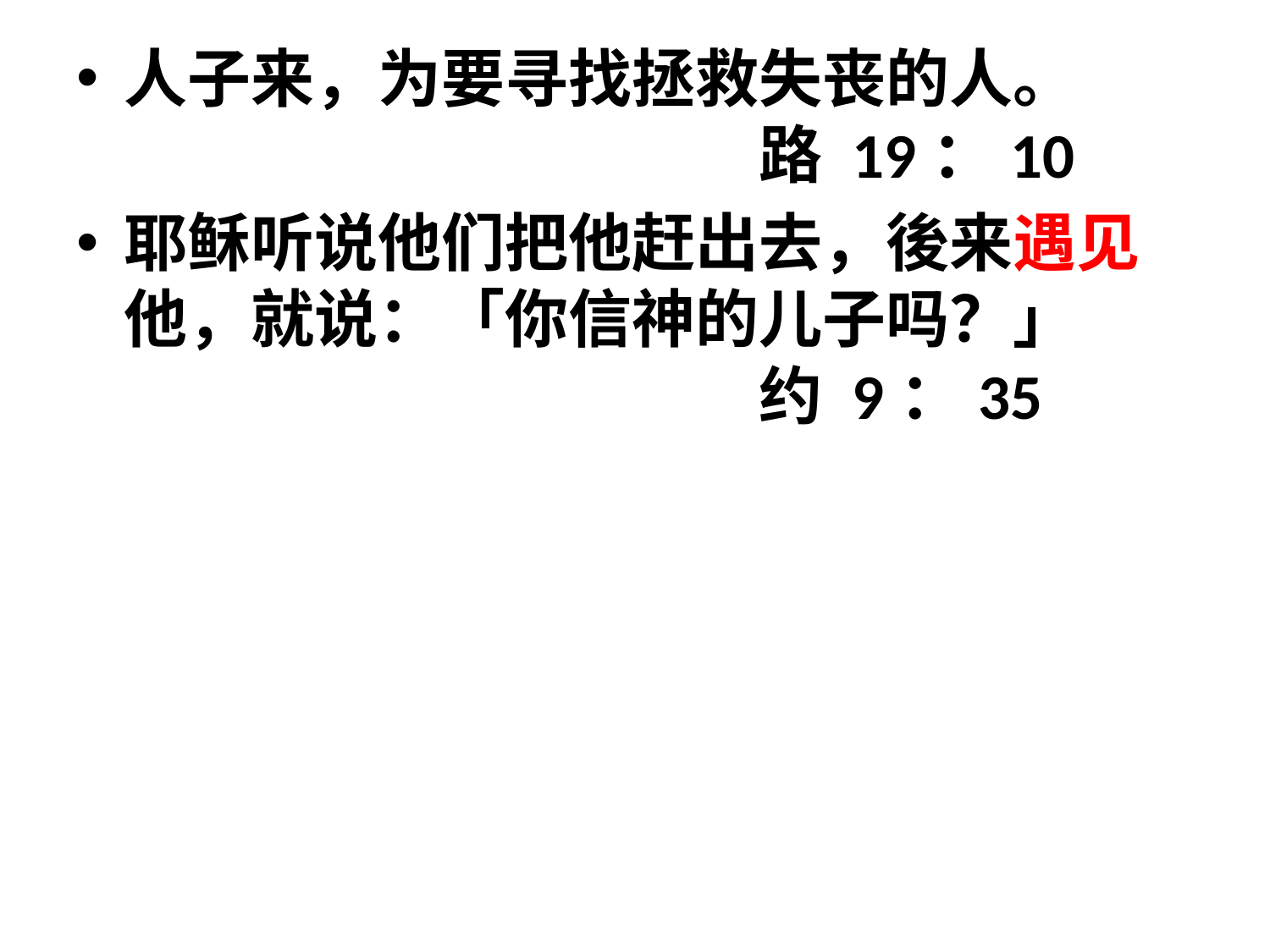

人子来，为要寻找拯救失丧的人。						路 19：10
耶稣听说他们把他赶出去，後来遇见他，就说：「你信神的儿子吗？」						约 9：35